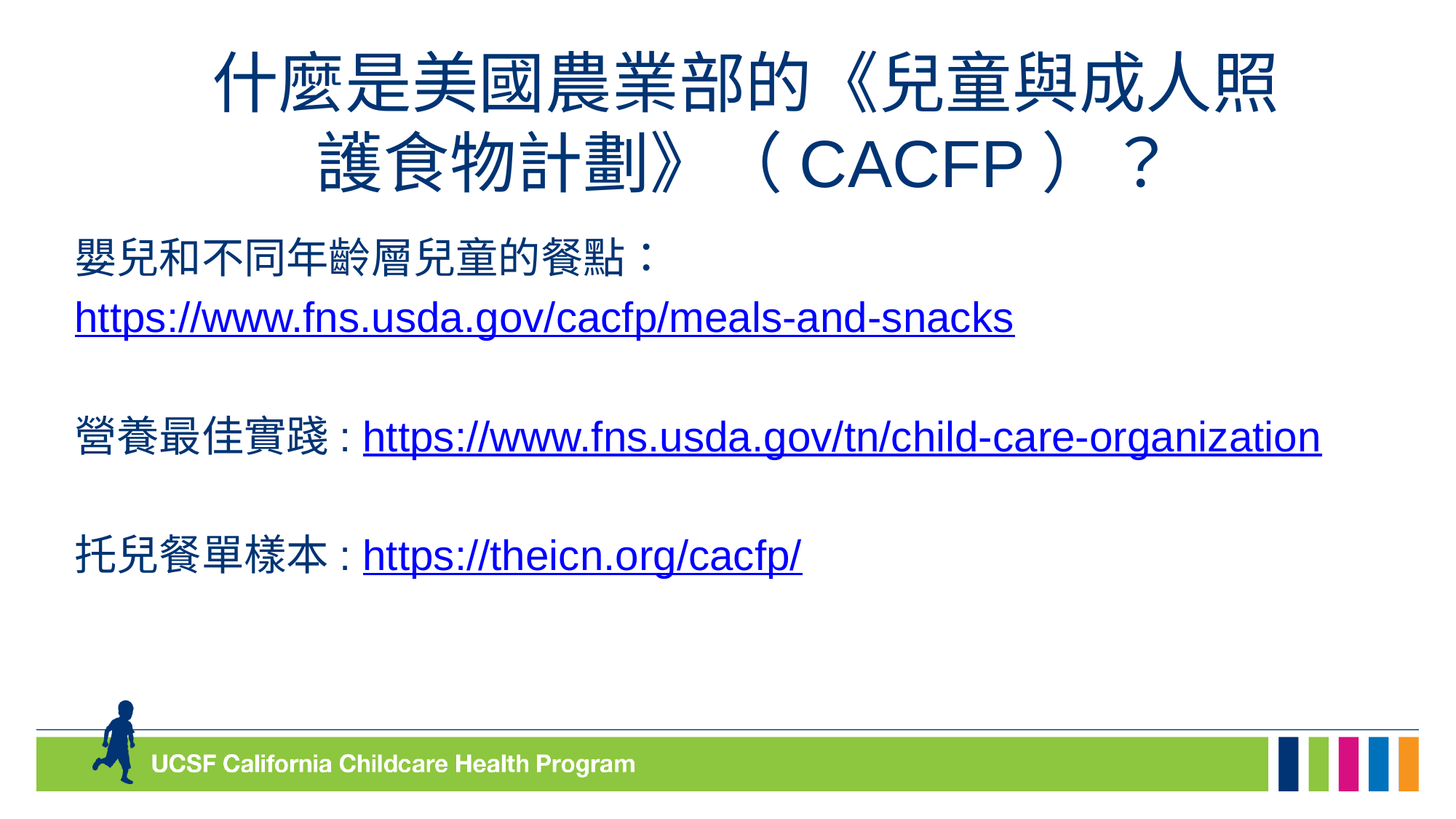

# 什麼是美國農業部的《兒童與成人照護食物計劃》（CACFP）？
嬰兒和不同年齡層兒童的餐點：
https://www.fns.usda.gov/cacfp/meals-and-snacks

營養最佳實踐: https://www.fns.usda.gov/tn/child-care-organization

托兒餐單樣本: https://theicn.org/cacfp/